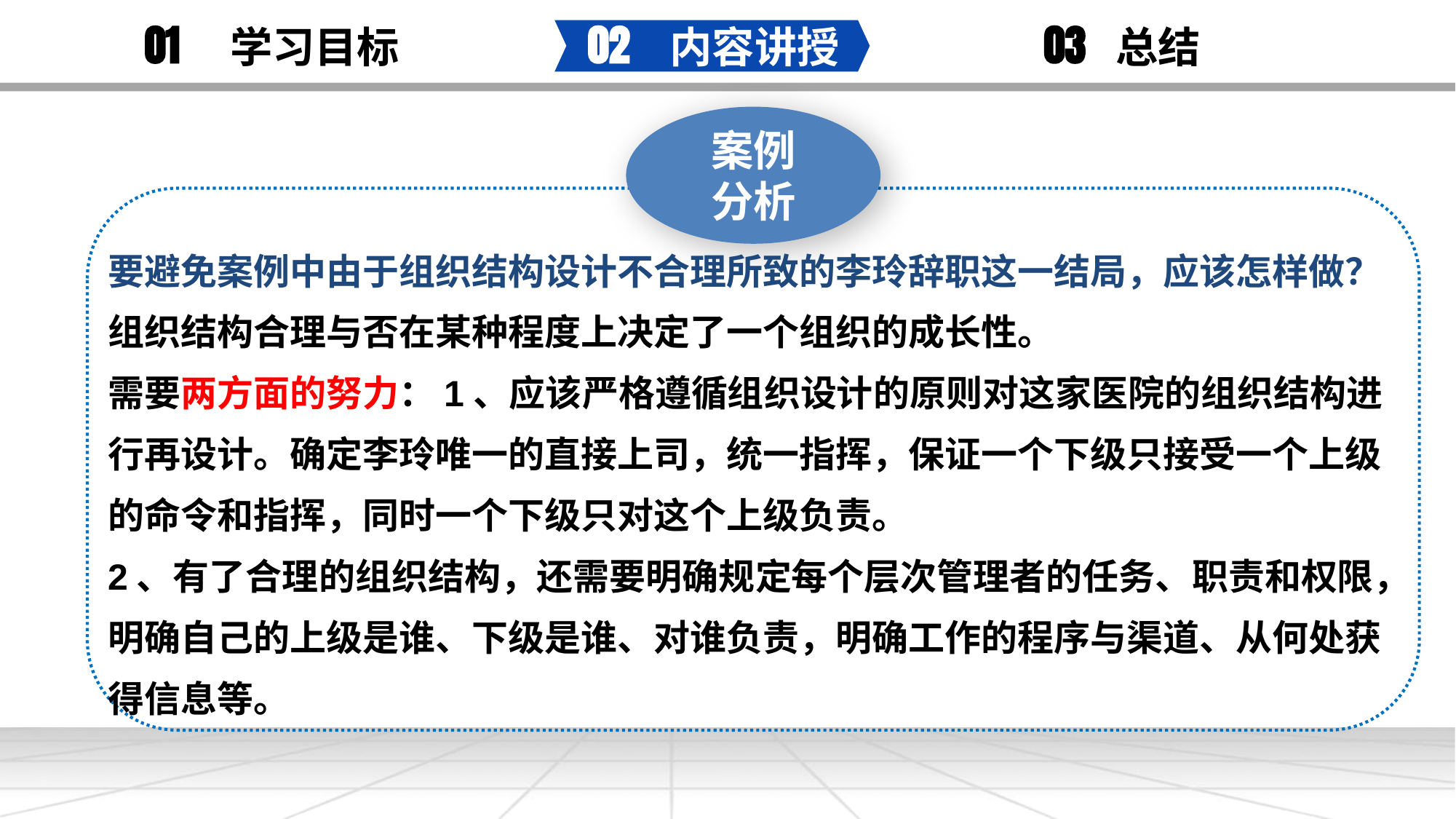

02   内容讲授
03  总结
01    学习目标

案例
分析

要避免案例中由于组织结构设计不合理所致的李玲辞职这一结局，应该怎样做？
组织结构合理与否在某种程度上决定了一个组织的成长性。
需要两方面的努力：1、应该严格遵循组织设计的原则对这家医院的组织结构进行再设计。确定李玲唯一的直接上司，统一指挥，保证一个下级只接受一个上级的命令和指挥，同时一个下级只对这个上级负责。
2、有了合理的组织结构，还需要明确规定每个层次管理者的任务、职责和权限，明确自己的上级是谁、下级是谁、对谁负责，明确工作的程序与渠道、从何处获得信息等。